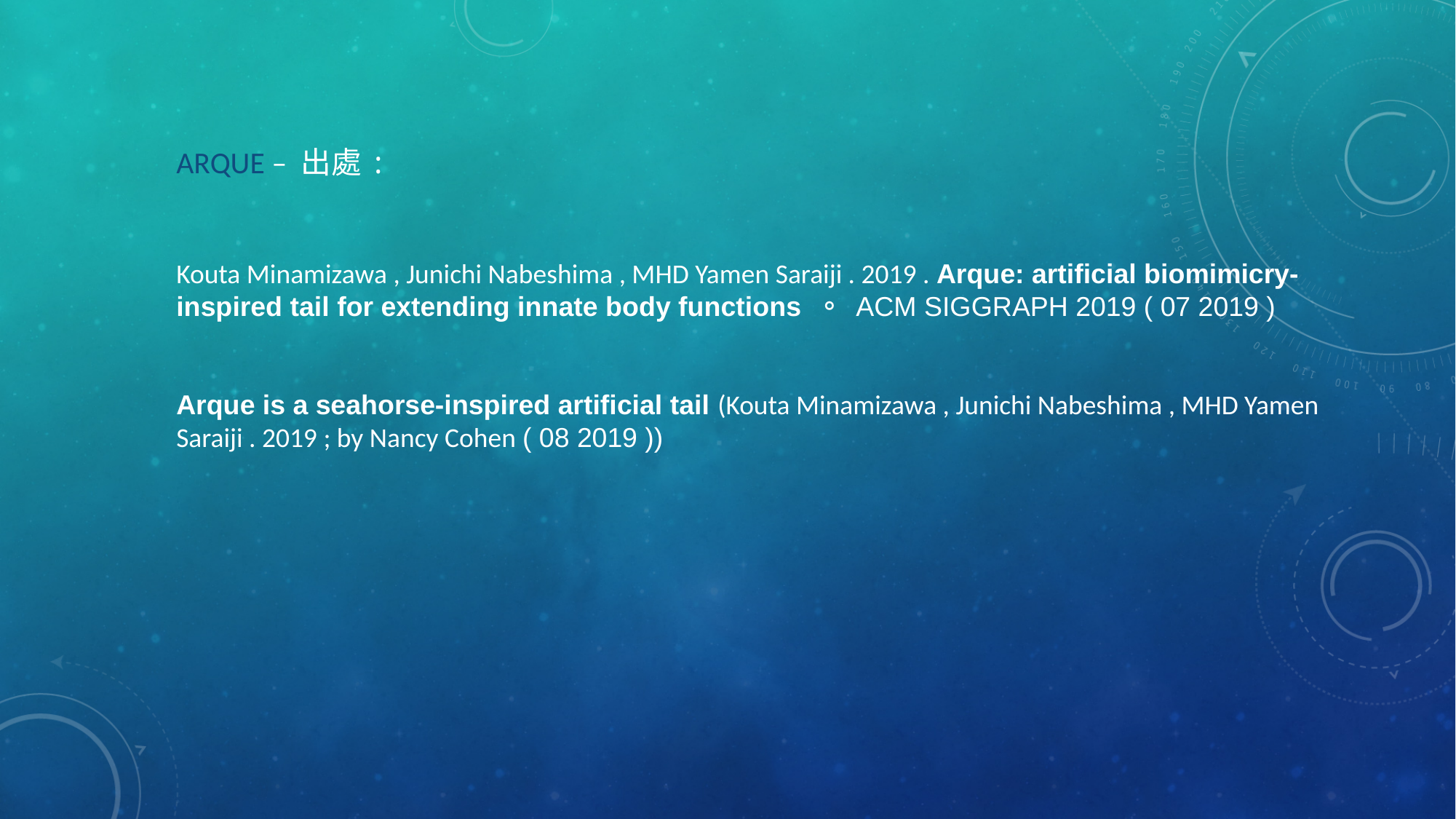

ARQUE – 出處:
Kouta Minamizawa , Junichi Nabeshima , MHD Yamen Saraiji . 2019 . Arque: artificial biomimicry-inspired tail for extending innate body functions 。 ACM SIGGRAPH 2019 ( 07 2019 )
Arque is a seahorse-inspired artificial tail (Kouta Minamizawa , Junichi Nabeshima , MHD Yamen Saraiji . 2019 ; by Nancy Cohen ( 08 2019 ))